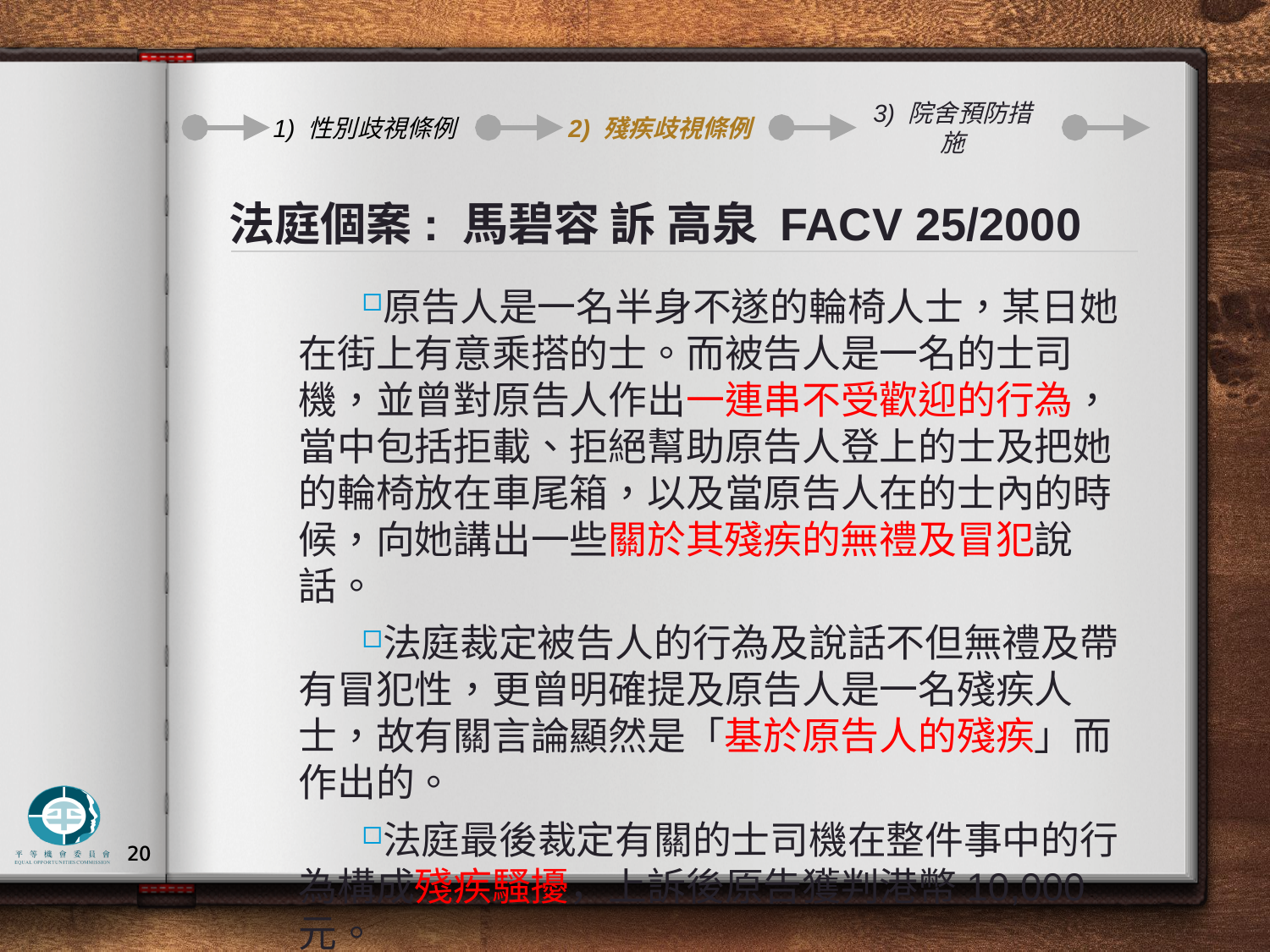

1) 性別歧視條例
2) 殘疾歧視條例
3) 院舍預防措施
# 法庭個案: 馬碧容 訴 高泉 FACV 25/2000
原告人是一名半身不遂的輪椅人士，某日她在街上有意乘搭的士。而被告人是一名的士司機，並曾對原告人作出一連串不受歡迎的行為，當中包括拒載、拒絕幫助原告人登上的士及把她的輪椅放在車尾箱，以及當原告人在的士內的時候，向她講出一些關於其殘疾的無禮及冒犯說話。
法庭裁定被告人的行為及說話不但無禮及帶有冒犯性，更曾明確提及原告人是一名殘疾人士，故有關言論顯然是「基於原告人的殘疾」而作出的。
法庭最後裁定有關的士司機在整件事中的行為構成殘疾騷擾，上訴後原告獲判港幣10,000元。